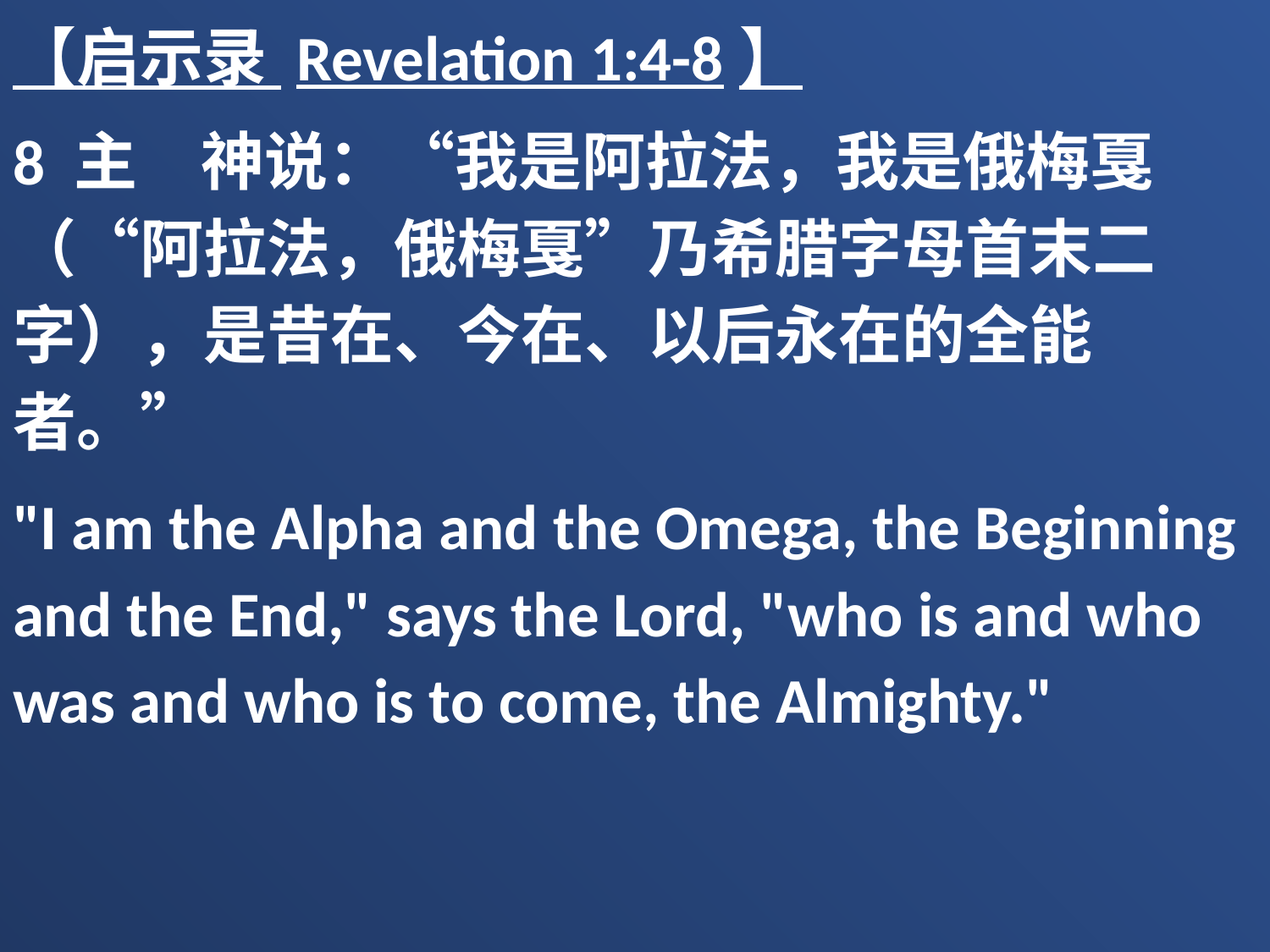

【启示录 Revelation 1:4-8】
8 主　神说：“我是阿拉法，我是俄梅戛（“阿拉法，俄梅戛”乃希腊字母首末二字），是昔在、今在、以后永在的全能者。”
"I am the Alpha and the Omega, the Beginning and the End," says the Lord, "who is and who was and who is to come, the Almighty."